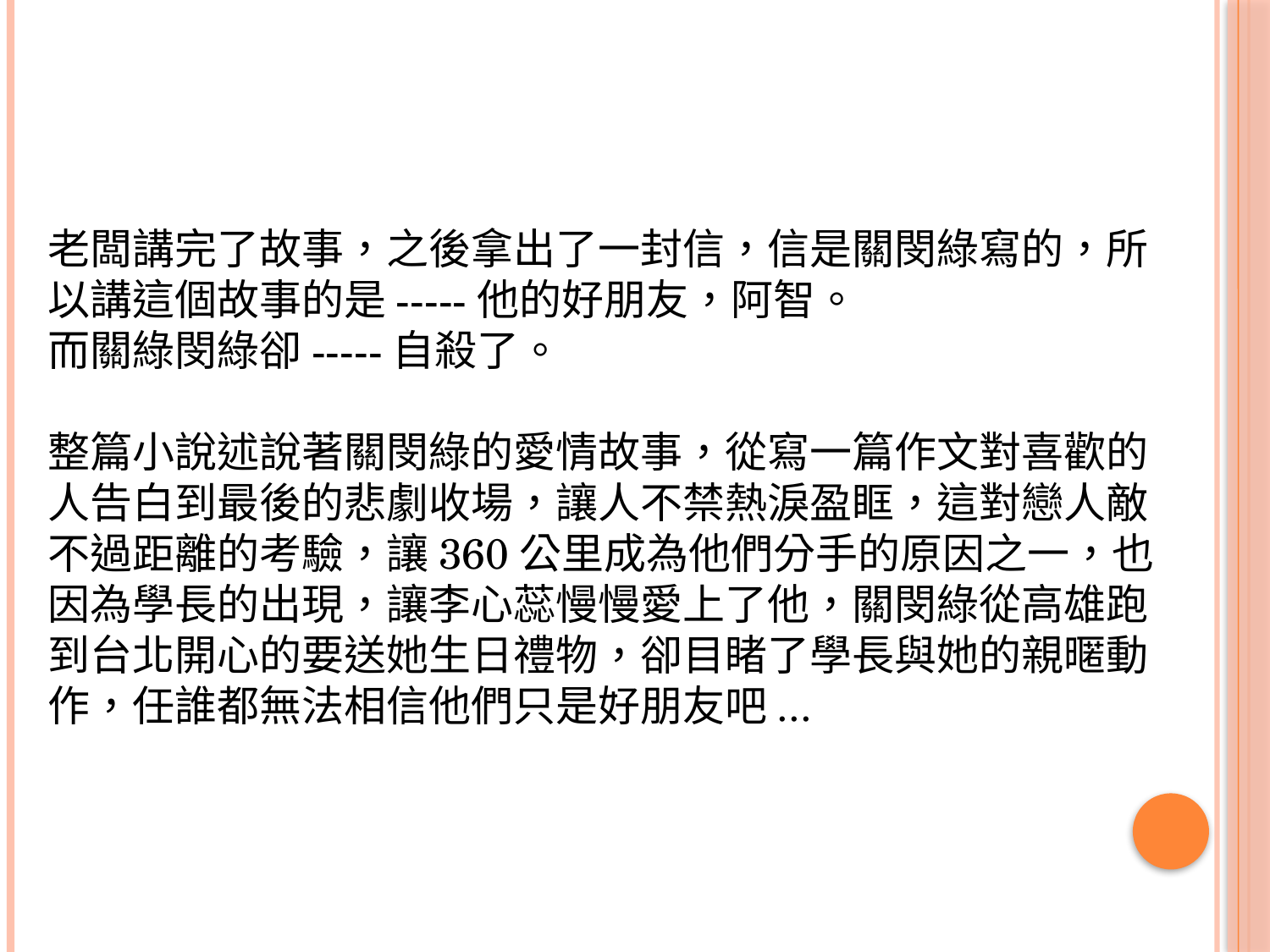

老闆講完了故事，之後拿出了一封信，信是關閔綠寫的，所以講這個故事的是-----他的好朋友，阿智。
而關綠閔綠卻-----自殺了。

整篇小說述說著關閔綠的愛情故事，從寫一篇作文對喜歡的人告白到最後的悲劇收場，讓人不禁熱淚盈眶，這對戀人敵不過距離的考驗，讓360公里成為他們分手的原因之一，也因為學長的出現，讓李心蕊慢慢愛上了他，關閔綠從高雄跑到台北開心的要送她生日禮物，卻目睹了學長與她的親暱動作，任誰都無法相信他們只是好朋友吧...